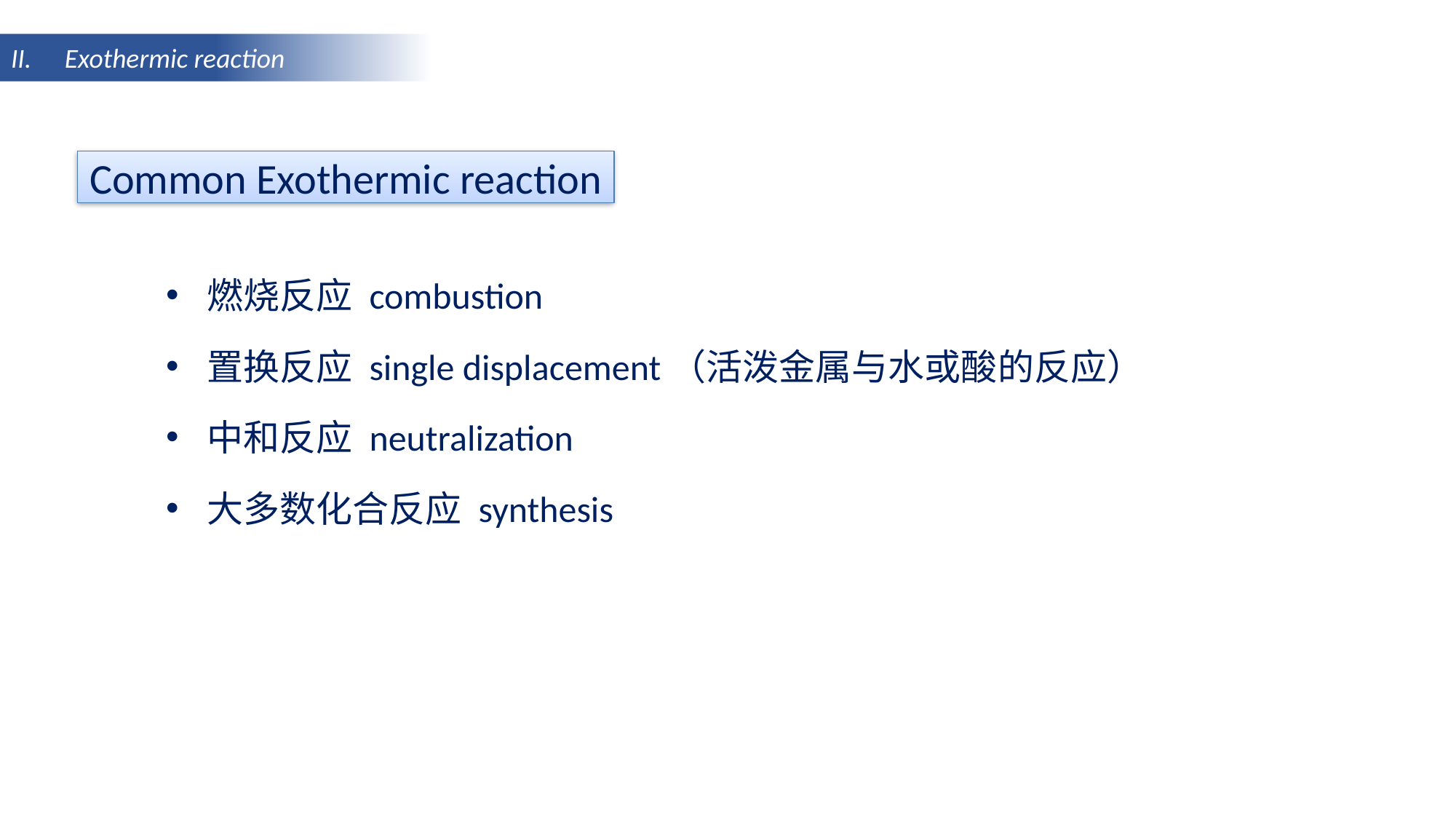

Exothermic reaction
Common Exothermic reaction
燃烧反应 combustion
置换反应 single displacement（活泼金属与水或酸的反应）
中和反应 neutralization
大多数化合反应 synthesis